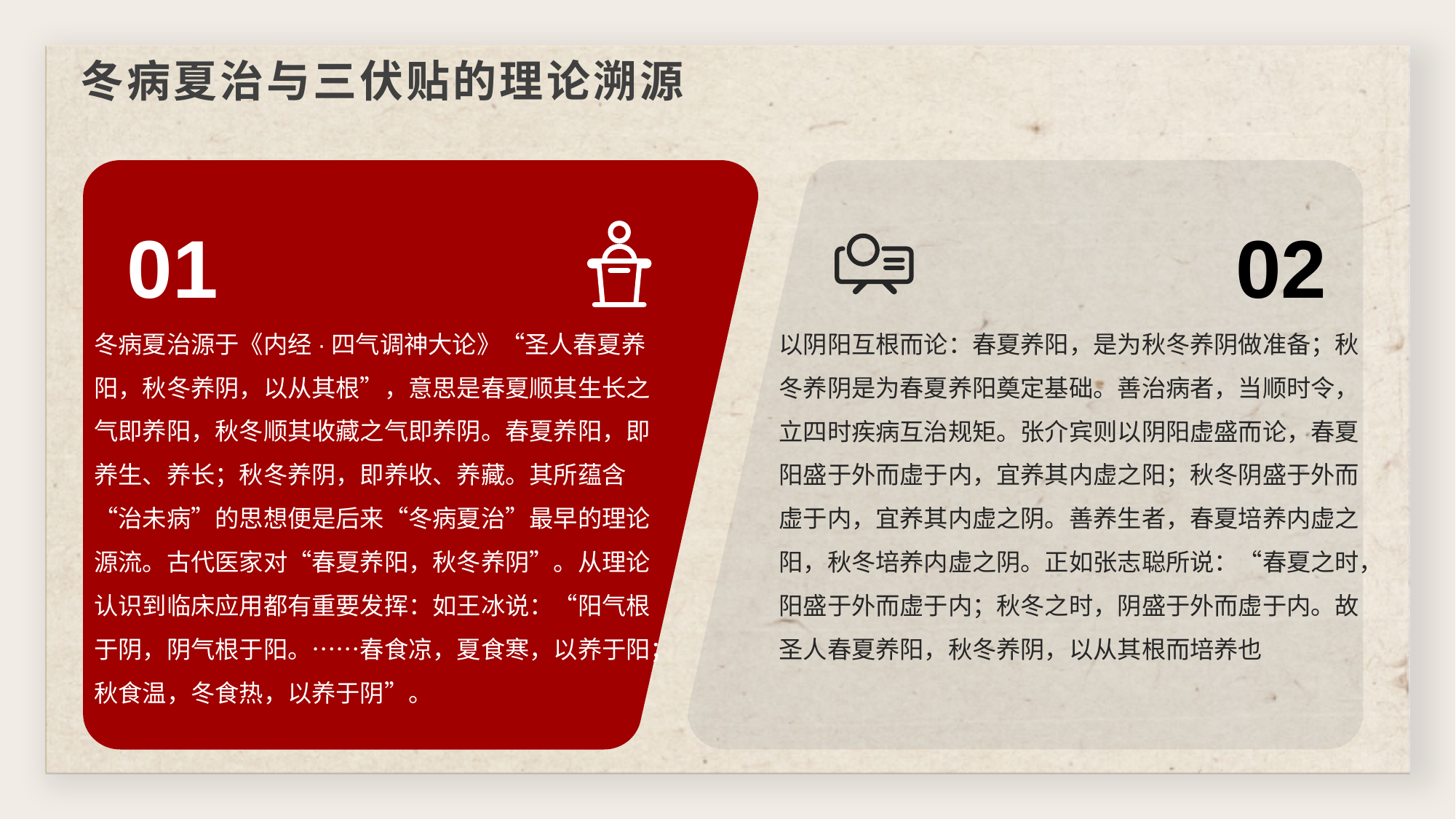

# 冬病夏治与三伏贴的理论溯源

01
02

冬病夏治源于《内经·四气调神大论》“圣人春夏养阳，秋冬养阴，以从其根”，意思是春夏顺其生长之气即养阳，秋冬顺其收藏之气即养阴。春夏养阳，即养生、养长；秋冬养阴，即养收、养藏。其所蕴含“治未病”的思想便是后来“冬病夏治”最早的理论源流。古代医家对“春夏养阳，秋冬养阴”。从理论认识到临床应用都有重要发挥：如王冰说：“阳气根于阴，阴气根于阳。……春食凉，夏食寒，以养于阳；秋食温，冬食热，以养于阴”。

以阴阳互根而论：春夏养阳，是为秋冬养阴做准备；秋冬养阴是为春夏养阳奠定基础。善治病者，当顺时令，立四时疾病互治规矩。张介宾则以阴阳虚盛而论，春夏阳盛于外而虚于内，宜养其内虚之阳；秋冬阴盛于外而虚于内，宜养其内虚之阴。善养生者，春夏培养内虚之阳，秋冬培养内虚之阴。正如张志聪所说：“春夏之时，阳盛于外而虚于内；秋冬之时，阴盛于外而虚于内。故圣人春夏养阳，秋冬养阴，以从其根而培养也